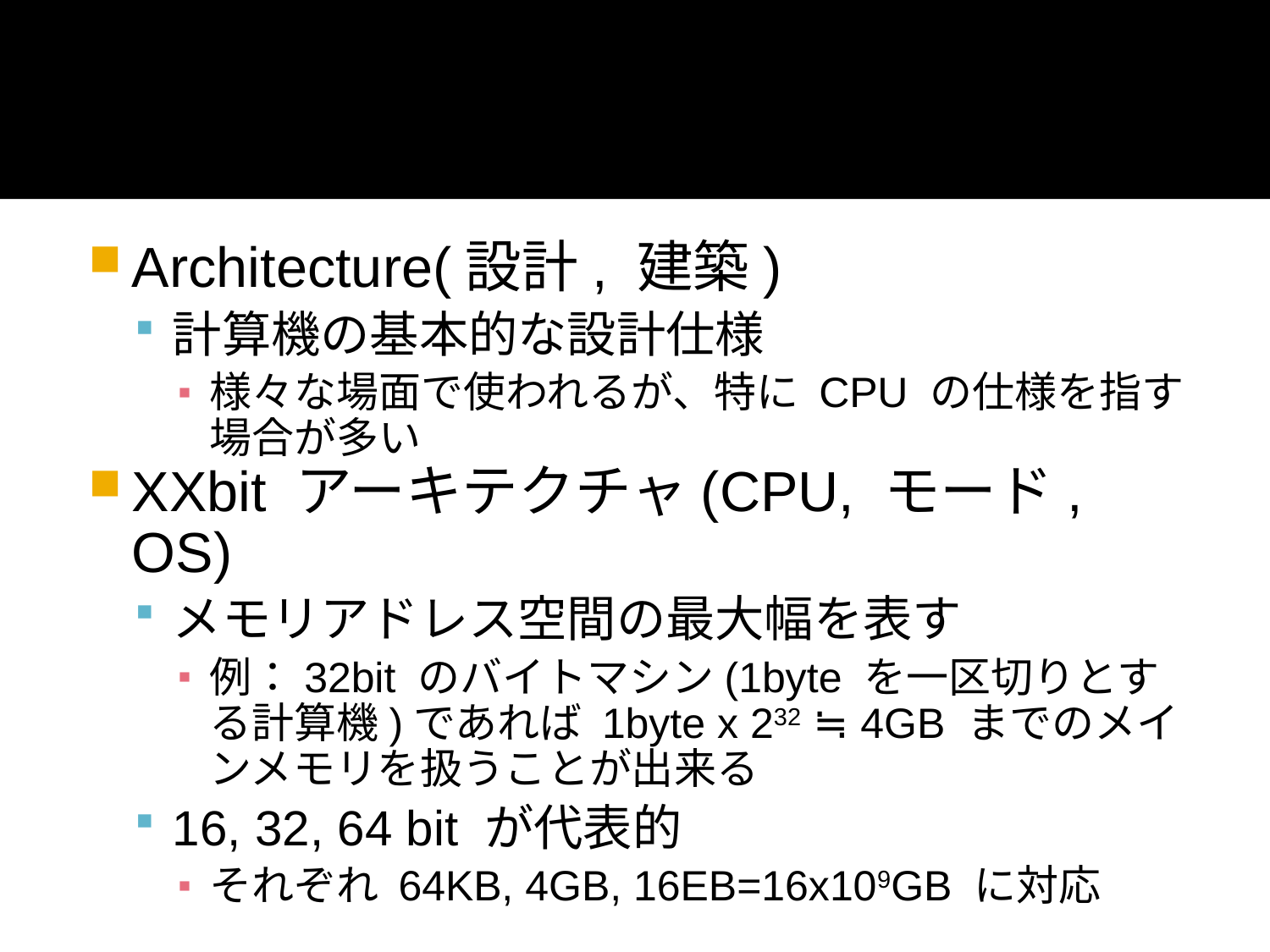

アーキテクチャとは?
Architecture(設計, 建築)
計算機の基本的な設計仕様
様々な場面で使われるが、特に CPU の仕様を指す場合が多い
XXbit アーキテクチャ(CPU, モード, OS)
メモリアドレス空間の最大幅を表す
例：32bit のバイトマシン(1byte を一区切りとする計算機)であれば 1byte x 232 ≒ 4GB までのメインメモリを扱うことが出来る
16, 32, 64 bit が代表的
それぞれ 64KB, 4GB, 16EB=16x109GB に対応